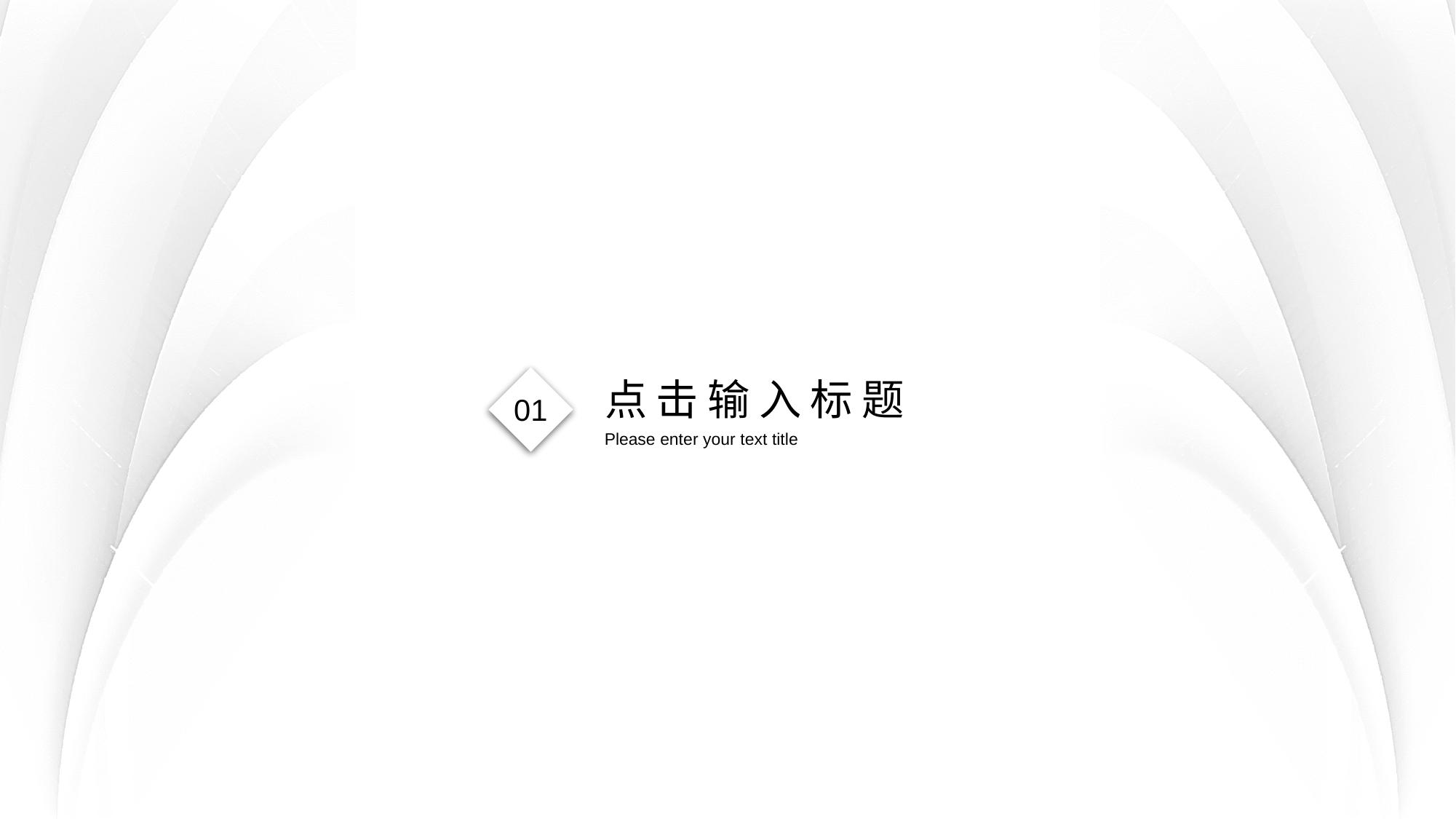

01
点击输入标题
Please enter your text title